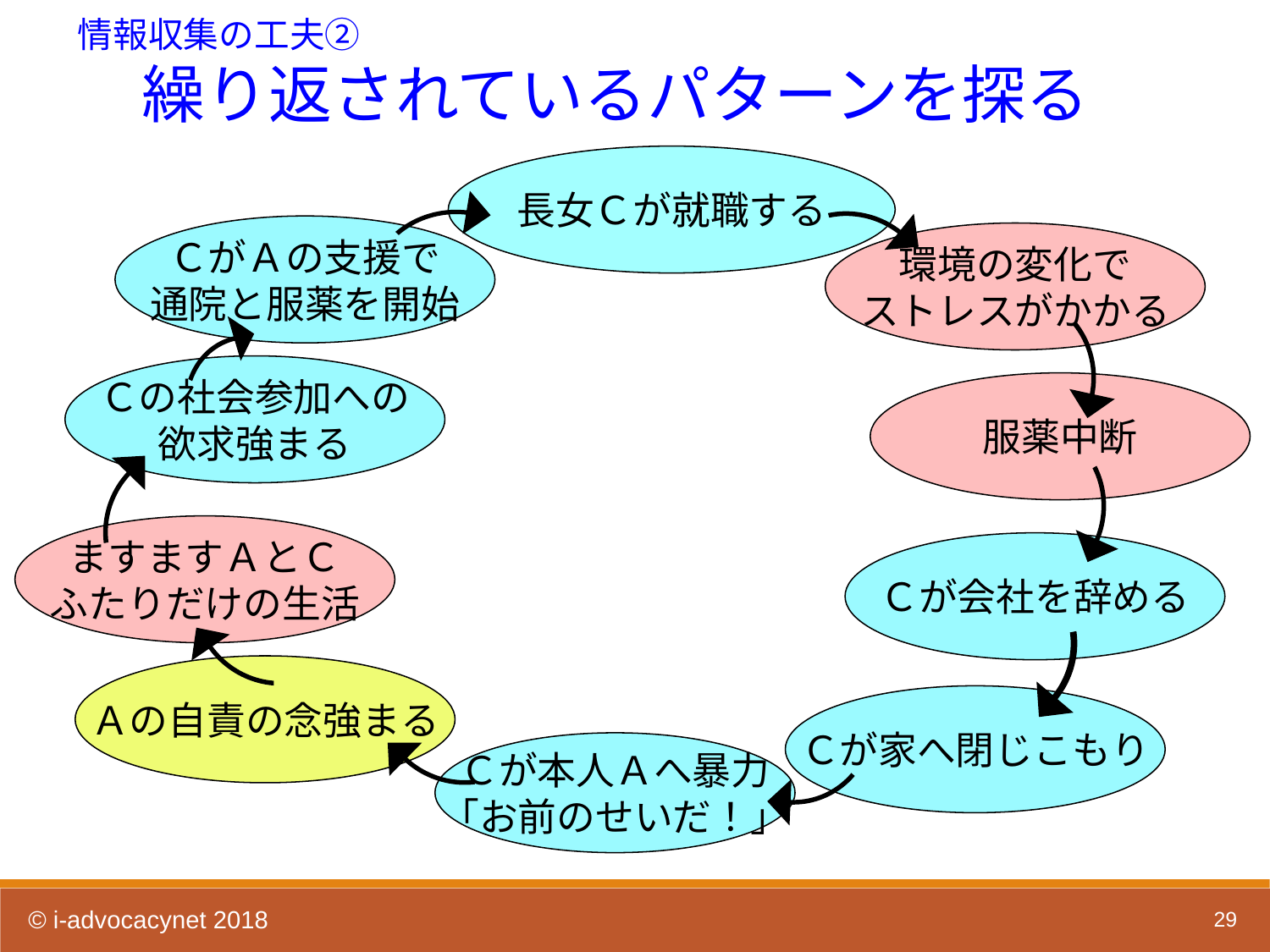

情報収集の工夫②
繰り返されているパターンを探る
長女Ｃが就職する

ＣがＡの支援で
通院と服薬を開始
環境の変化で
ストレスがかかる

Ｃの社会参加への
欲求強まる
服薬中断

ますますＡとＣ
ふたりだけの生活

Ｃが会社を辞める

Ａの自責の念強まる
Ｃが家へ閉じこもり
Ｃが本人Ａへ暴力
「お前のせいだ！」
29